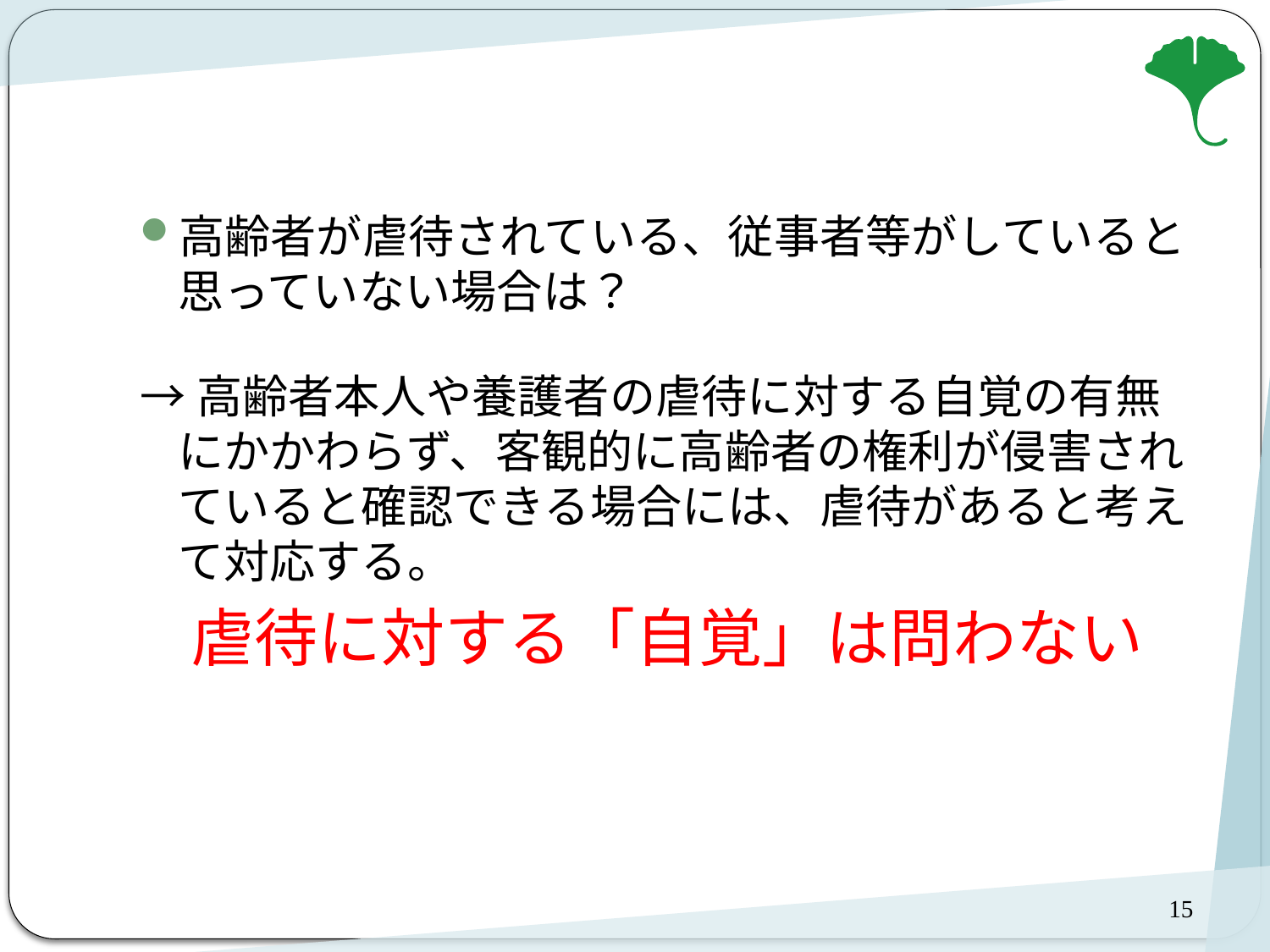

#
高齢者が虐待されている、従事者等がしていると思っていない場合は？

→高齢者本人や養護者の虐待に対する自覚の有無にかかわらず、客観的に高齢者の権利が侵害されていると確認できる場合には、虐待があると考えて対応する。
虐待に対する「自覚」は問わない
15